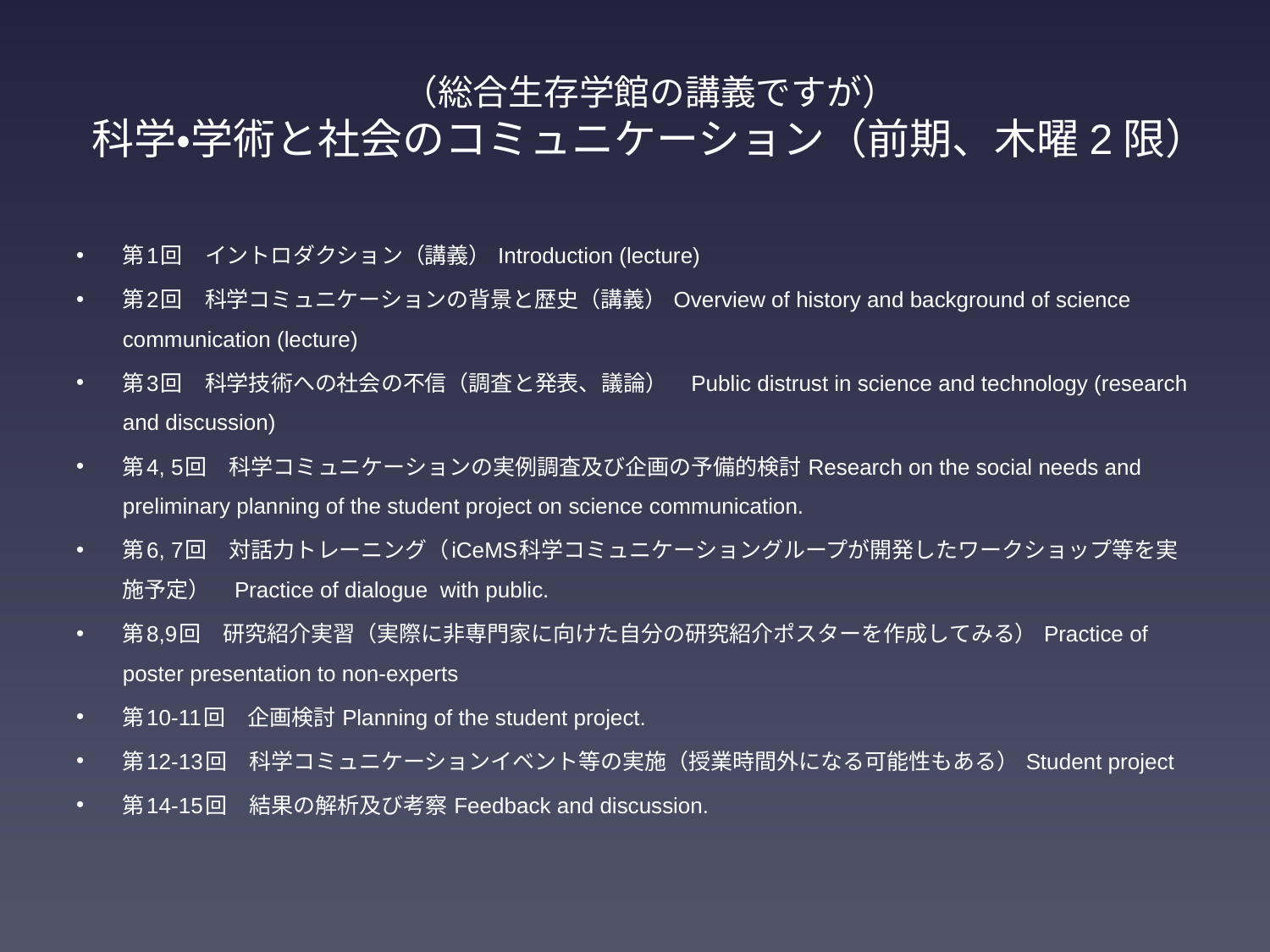

# （総合生存学館の講義ですが） 科学・学術と社会のコミュニケーション（前期、木曜2限）
第1回　イントロダクション（講義） Introduction (lecture)
第2回　科学コミュニケーションの背景と歴史（講義） Overview of history and background of science communication (lecture)
第3回　科学技術への社会の不信（調査と発表、議論）　Public distrust in science and technology (research and discussion)
第4, 5回　科学コミュニケーションの実例調査及び企画の予備的検討 Research on the social needs and preliminary planning of the student project on science communication.
第6, 7回　対話力トレーニング（iCeMS科学コミュニケーショングループが開発したワークショップ等を実施予定）　Practice of dialogue  with public.
第8,9回　研究紹介実習（実際に非専門家に向けた自分の研究紹介ポスターを作成してみる） Practice of poster presentation to non-experts
第10-11回　企画検討 Planning of the student project.
第12-13回　科学コミュニケーションイベント等の実施（授業時間外になる可能性もある） Student project
第14-15回　結果の解析及び考察 Feedback and discussion.